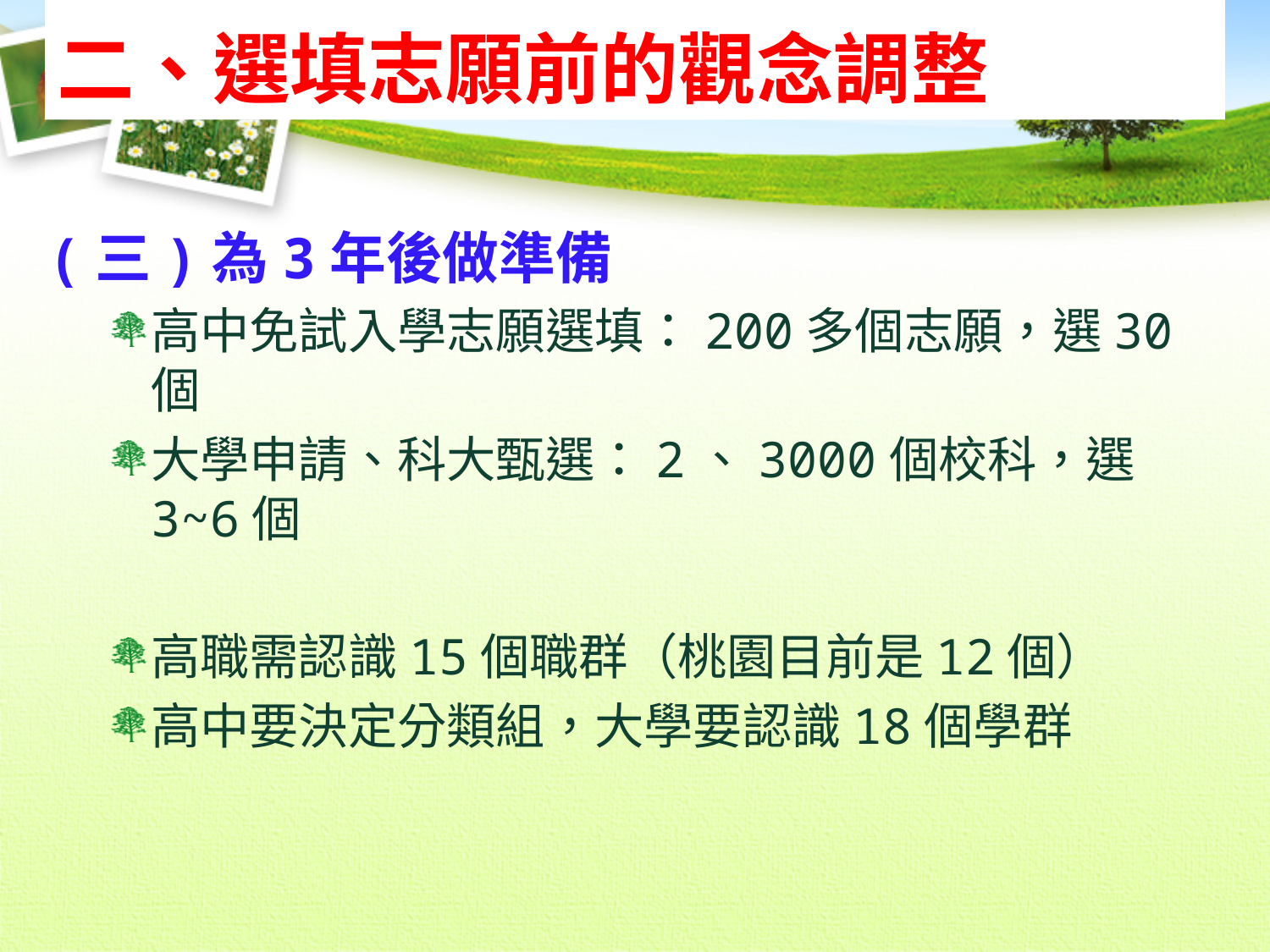

二、選填志願前的觀念調整
(三)為3年後做準備
高中免試入學志願選填：200多個志願，選30個
大學申請、科大甄選：2、3000個校科，選3~6個

高職需認識15個職群（桃園目前是12個）
高中要決定分類組，大學要認識18個學群